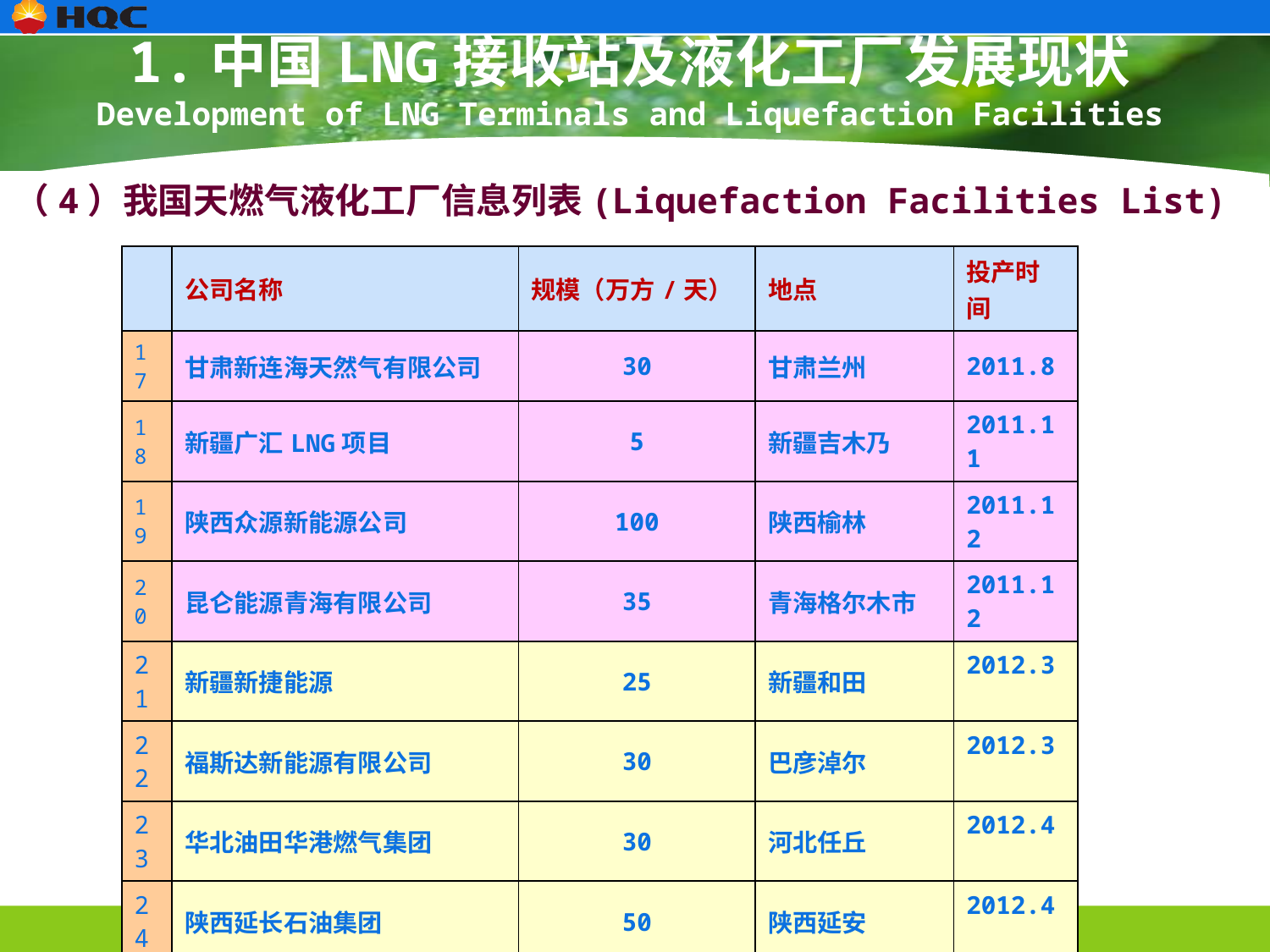

1.中国LNG接收站及液化工厂发展现状
Development of LNG Terminals and Liquefaction Facilities of China
（4）我国天燃气液化工厂信息列表(Liquefaction Facilities List)
|  | 公司名称 | 规模（万方/天） | 地点 | 投产时间 |
| --- | --- | --- | --- | --- |
| 17 | 甘肃新连海天然气有限公司 | 30 | 甘肃兰州 | 2011.8 |
| 18 | 新疆广汇LNG项目 | 5 | 新疆吉木乃 | 2011.11 |
| 19 | 陕西众源新能源公司 | 100 | 陕西榆林 | 2011.12 |
| 20 | 昆仑能源青海有限公司 | 35 | 青海格尔木市 | 2011.12 |
| 21 | 新疆新捷能源 | 25 | 新疆和田 | 2012.3 |
| 22 | 福斯达新能源有限公司 | 30 | 巴彦淖尔 | 2012.3 |
| 23 | 华北油田华港燃气集团 | 30 | 河北任丘 | 2012.4 |
| 24 | 陕西延长石油集团 | 50 | 陕西延安 | 2012.4 |
| 25 | 昆仑能源华油天然气广安公司 | 100 | 四川广安 | 2012.4 |
| 26 | 陕西延长石油集团 | 100 | 陕西延安 | 2012.5 |
| 27 | 中国联盛投资集团（二期） | 50 | 陕西晋城 | 2012.6 |
| 28 | 华气安塞天然气液化项目 | 215 | 陕西延安安塞县 | 2012.8 |
| 29 | 甘肃三峡天然气有限公司 | 20 | 甘肃临夏 | 2012.7 |
| 30 | 宁夏哈纳斯新能源集团公司 | 2×150 | 宁夏银川市 | 2012.7 |